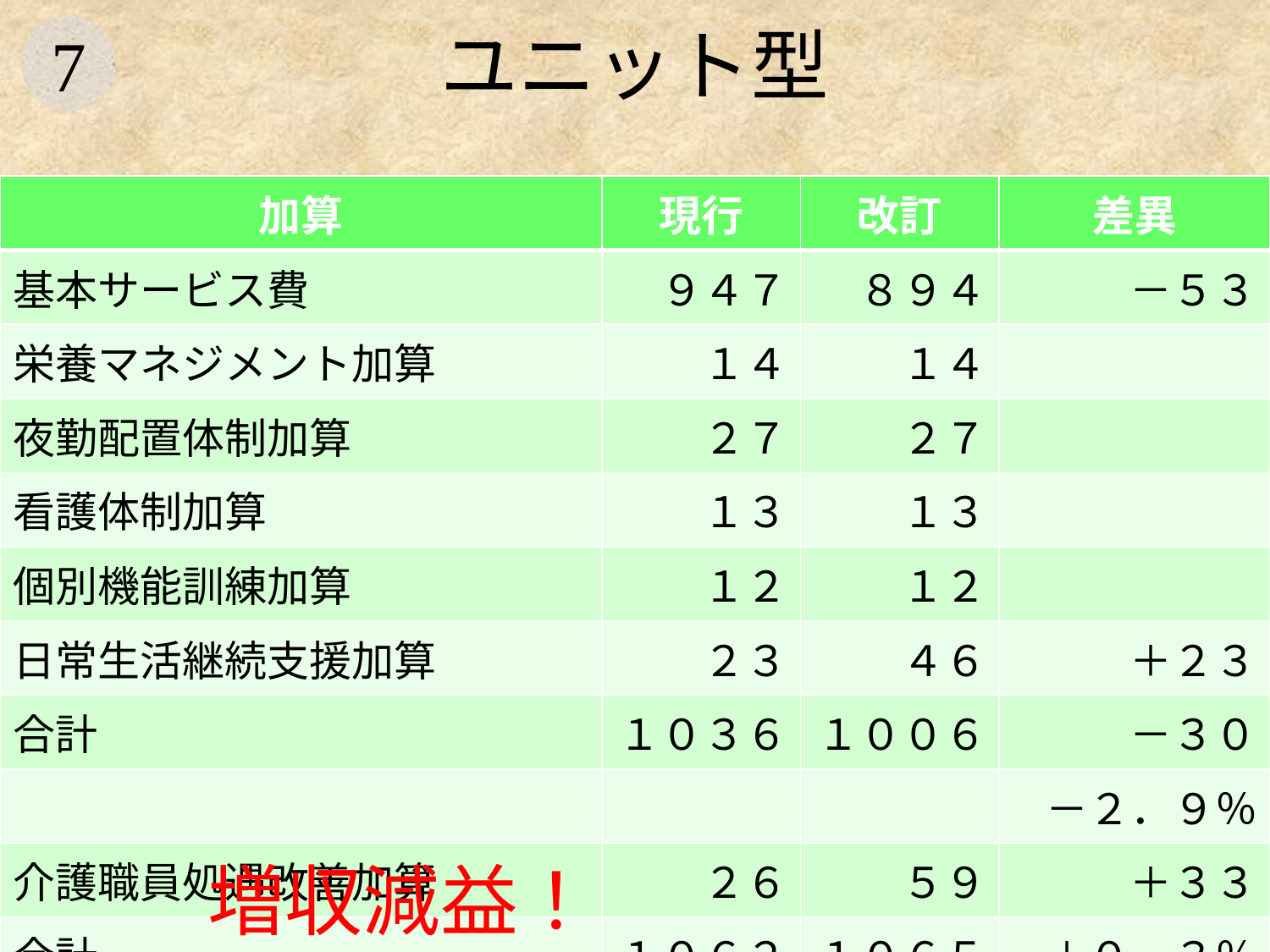

# ユニット型
| 加算 | 現行 | 改訂 | 差異 |
| --- | --- | --- | --- |
| 基本サービス費 | ９４７ | ８９４ | －５３ |
| 栄養マネジメント加算 | １４ | １４ |  |
| 夜勤配置体制加算 | ２７ | ２７ |  |
| 看護体制加算 | １３ | １３ |  |
| 個別機能訓練加算 | １２ | １２ |  |
| 日常生活継続支援加算 | ２３ | ４６ | ＋２３ |
| 合計 | １０３６ | １００６ | －３０ |
|  |  |  | －２．９％ |
| 介護職員処遇改善加算 | ２６ | ５９ | ＋３３ |
| 合計 | １０６２ | １０６５ | ＋０．３％ |
増収減益！